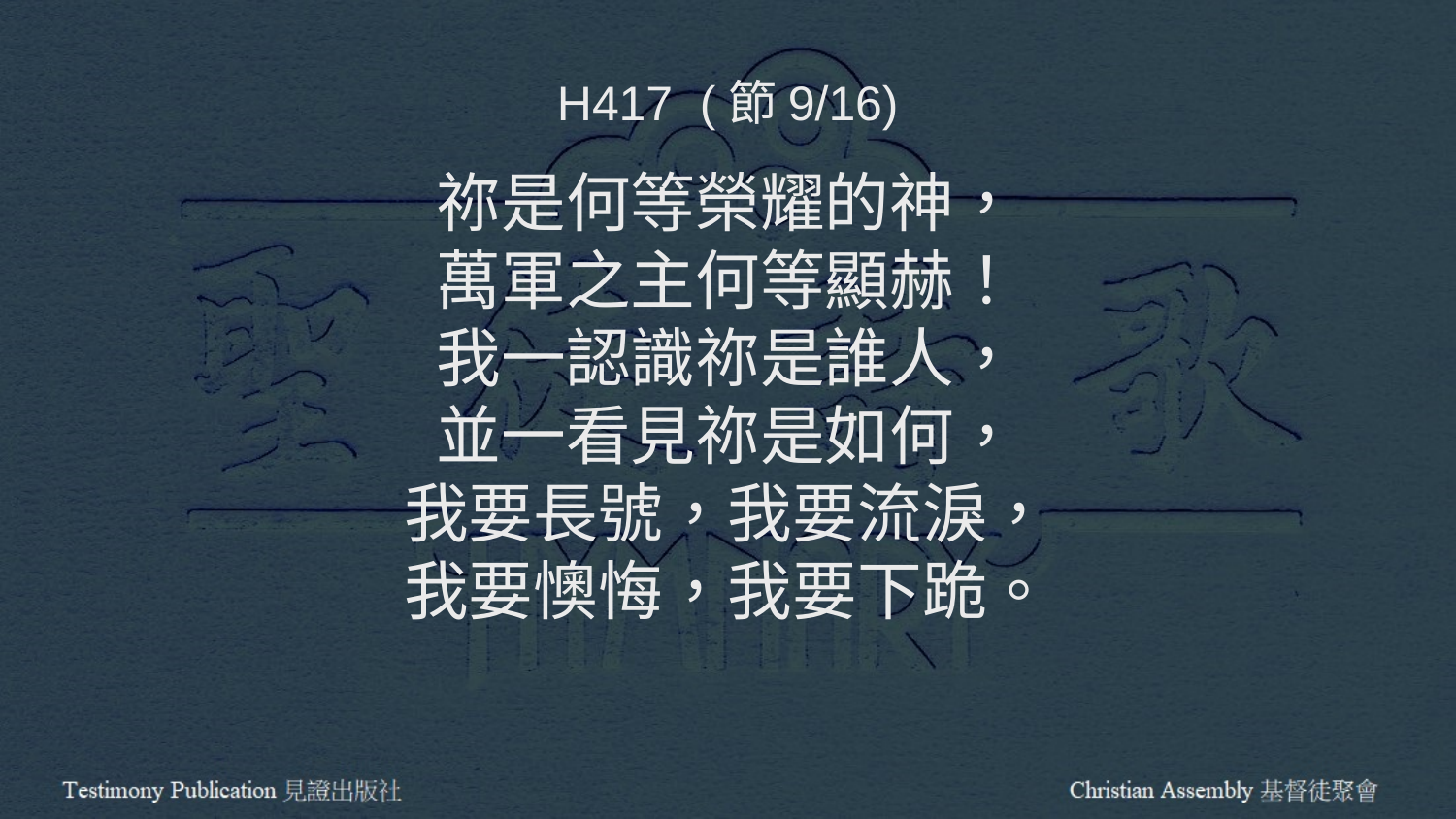

H417  (節9/16)

祢是何等榮耀的神，
萬軍之主何等顯赫！
我一認識祢是誰人，
並一看見祢是如何，
我要長號，我要流淚，
我要懊悔，我要下跪。